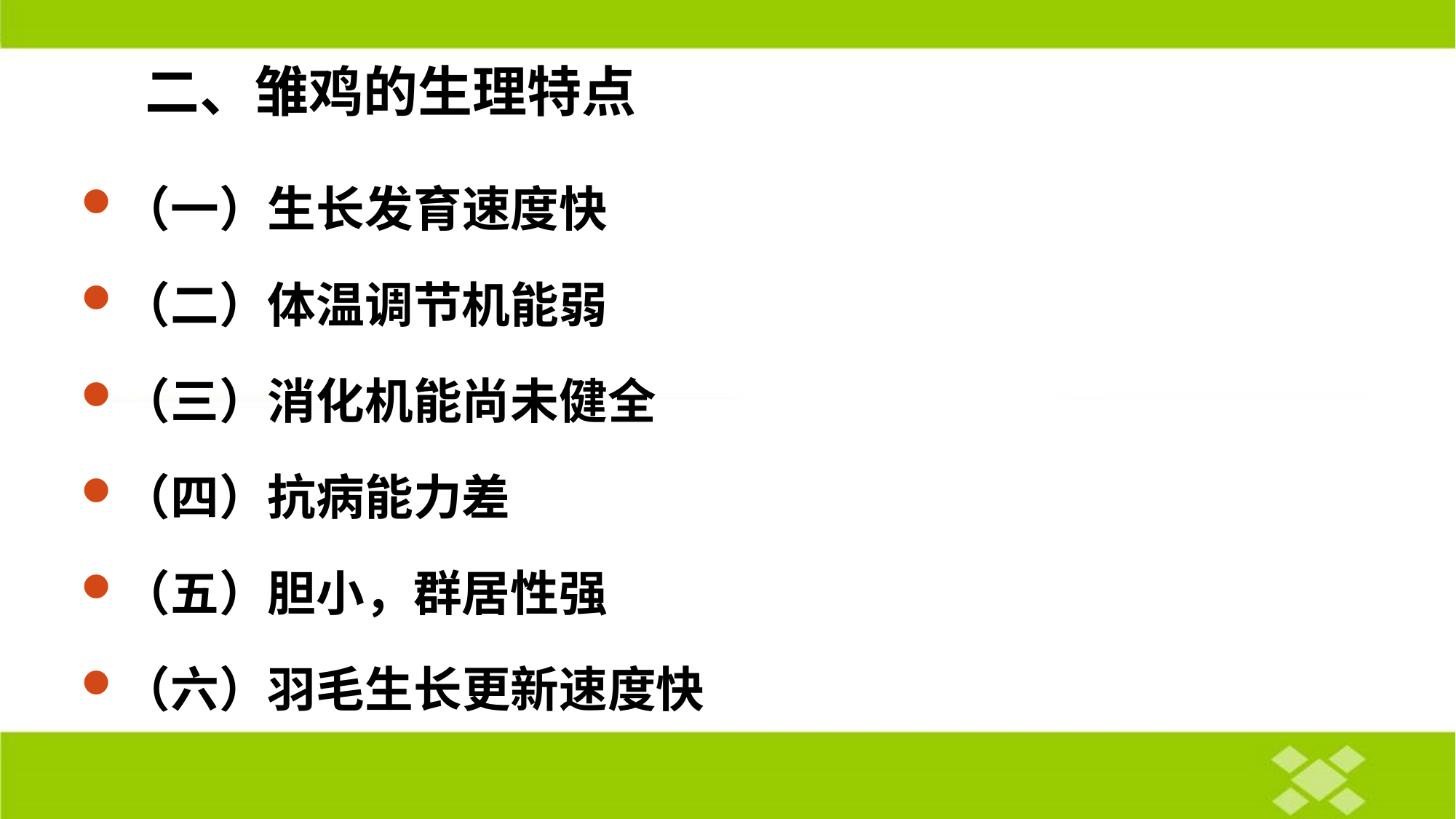

# 二、雏鸡的生理特点
（一）生长发育速度快
（二）体温调节机能弱
（三）消化机能尚未健全
（四）抗病能力差
（五）胆小，群居性强
（六）羽毛生长更新速度快